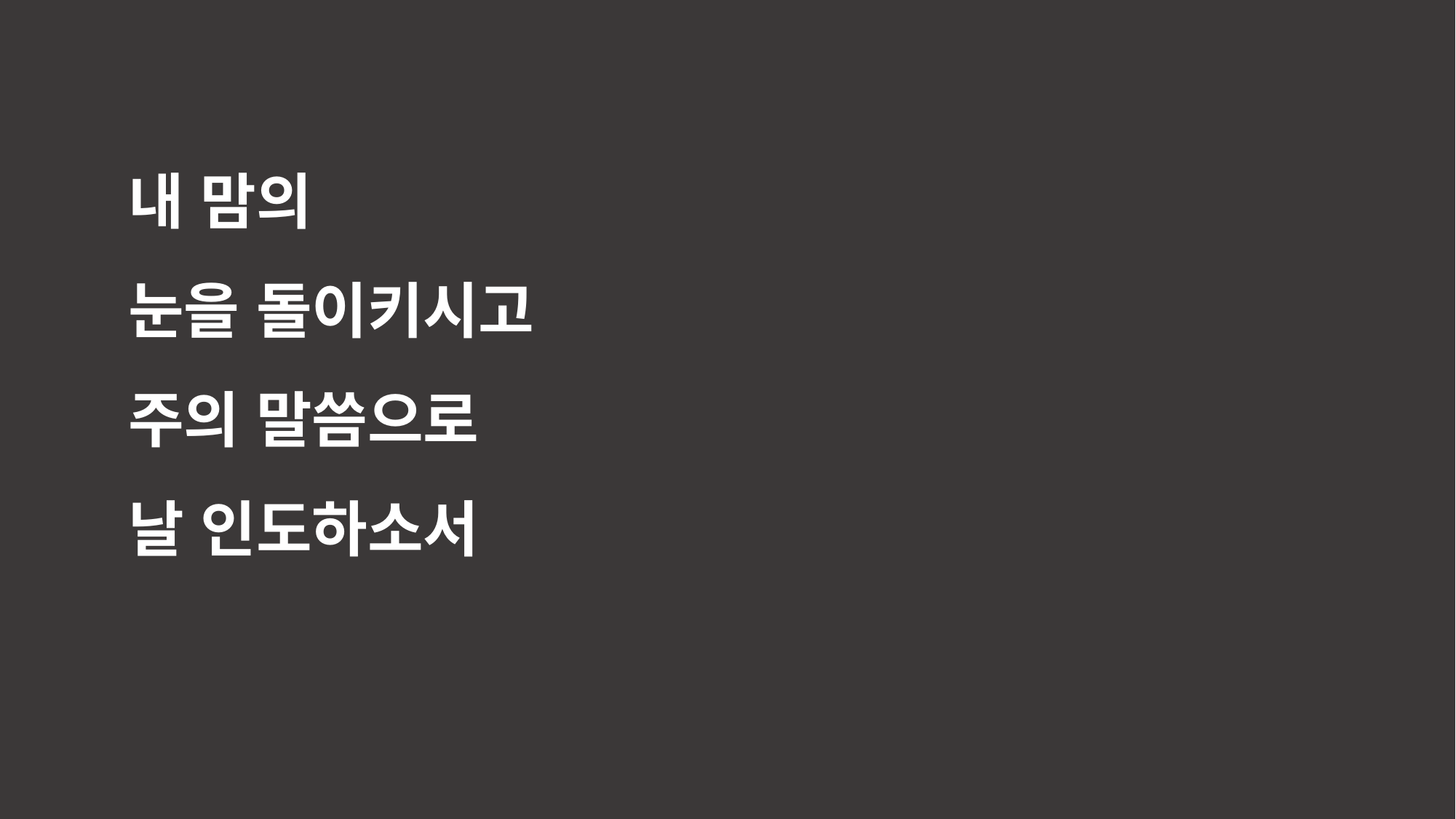

내 맘의
눈을 돌이키시고
주의 말씀으로
날 인도하소서